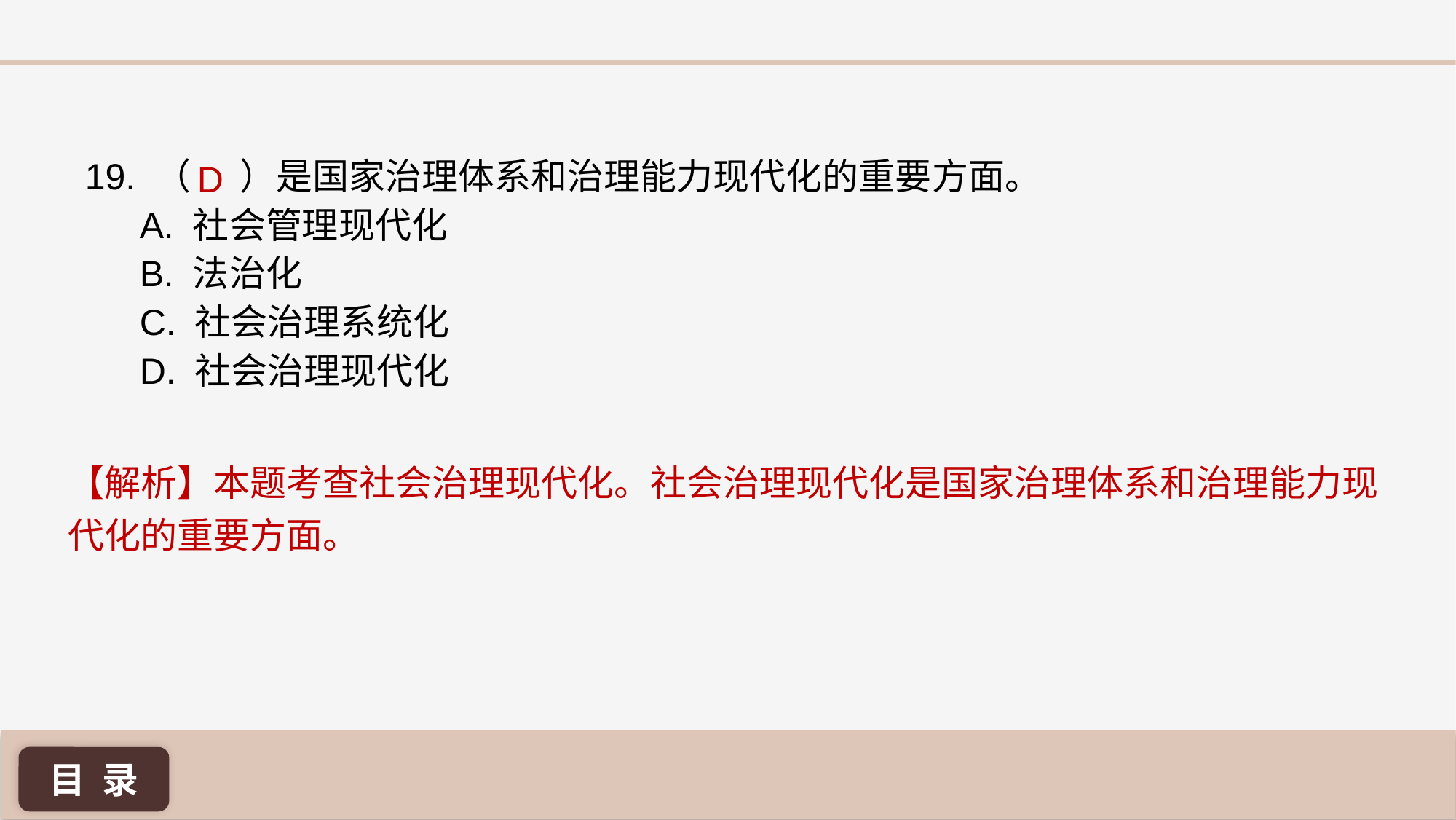

D
19. （      ）是国家治理体系和治理能力现代化的重要方面。
A. 社会管理现代化
B. 法治化
C. 社会治理系统化
D. 社会治理现代化
【解析】本题考查社会治理现代化。社会治理现代化是国家治理体系和治理能力现代化的重要方面。